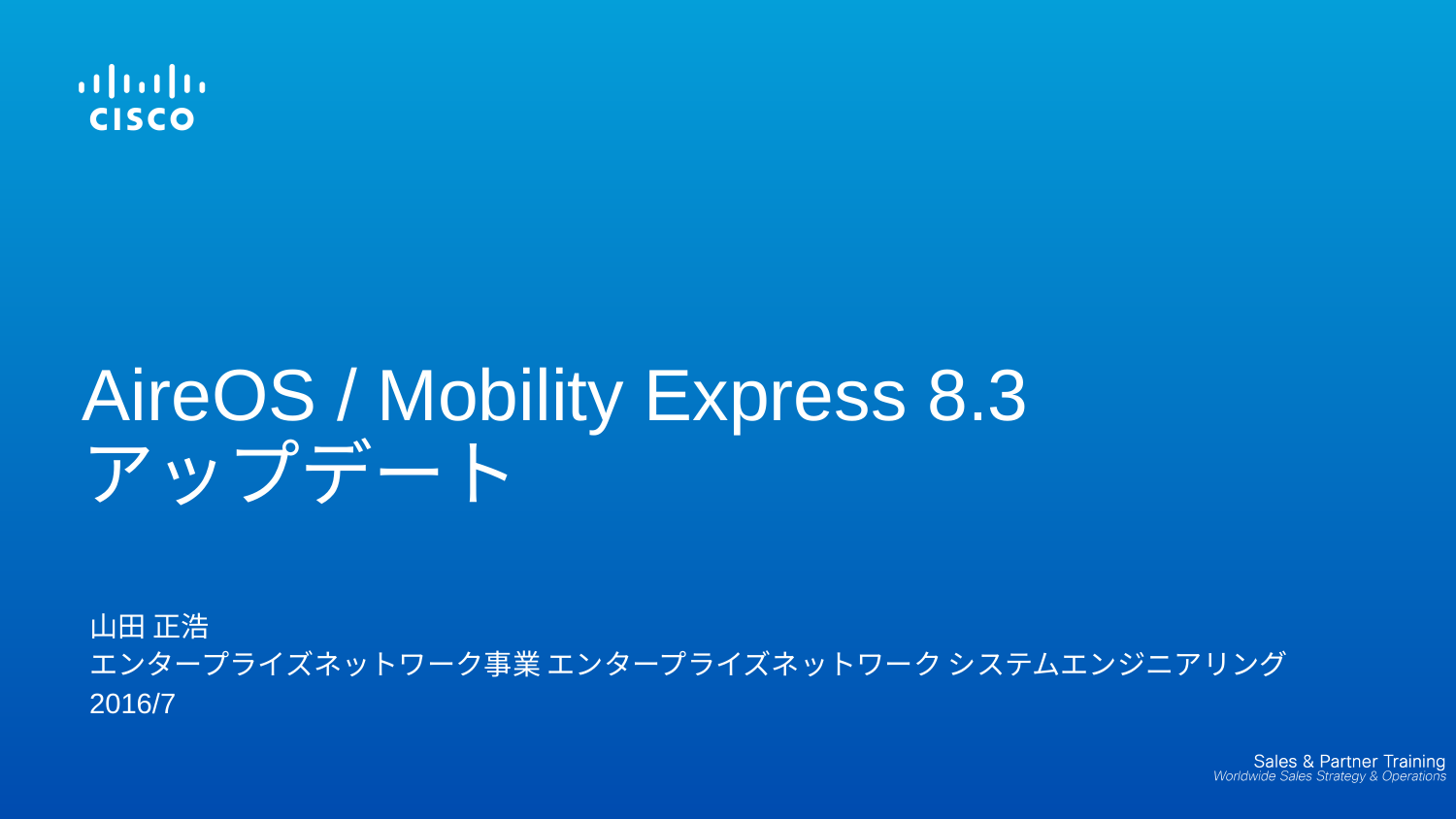

# AireOS / Mobility Express 8.3  アップデート

山田 正浩
エンタープライズネットワーク事業 エンタープライズネットワーク システムエンジニアリング
2016/7